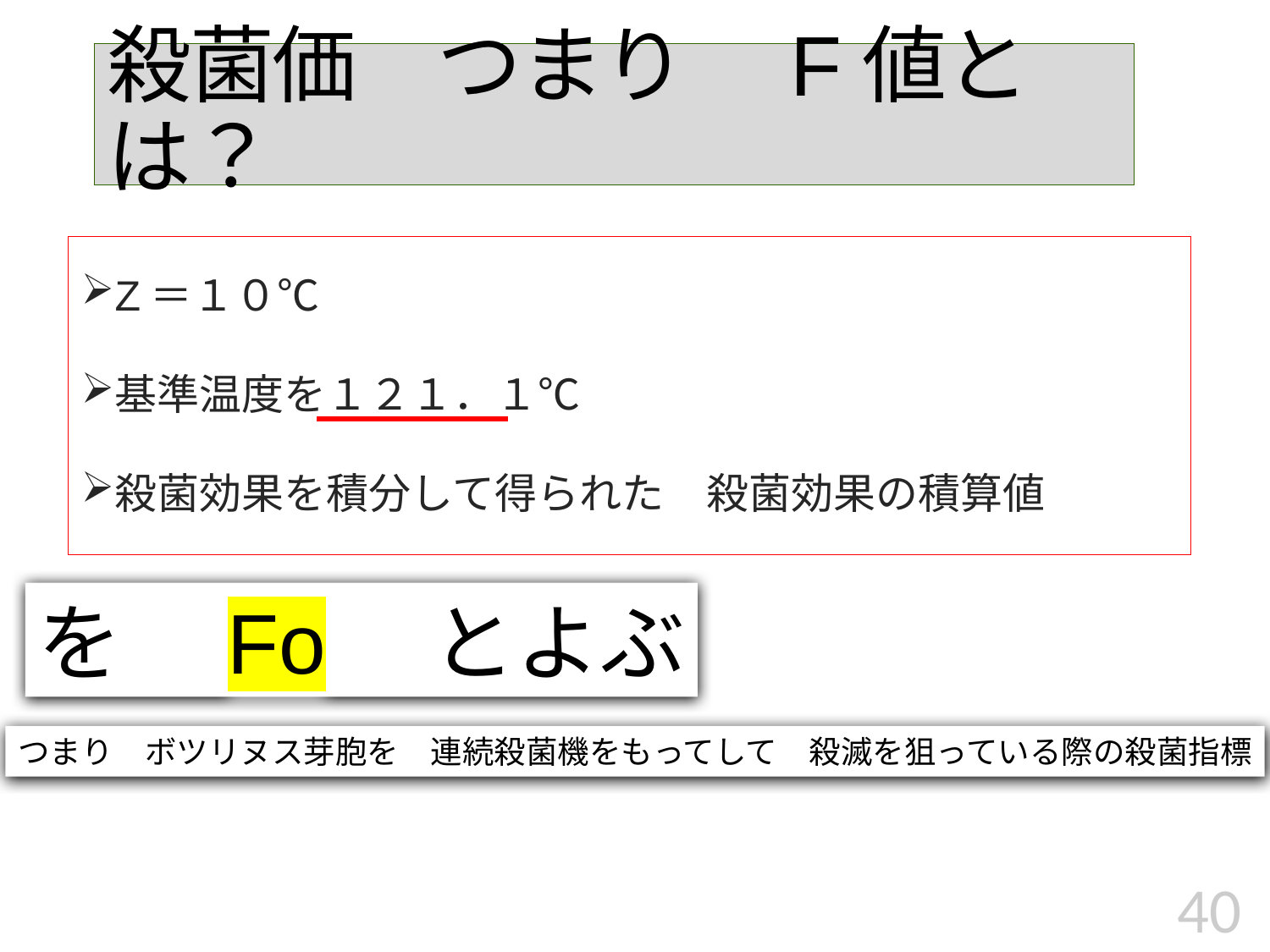

# 殺菌価　つまり　F値とは？
Z＝１０℃
基準温度を１２１．１℃
殺菌効果を積分して得られた　殺菌効果の積算値

を　Fo　とよぶ
つまり　ボツリヌス芽胞を　連続殺菌機をもってして　殺滅を狙っている際の殺菌指標
40